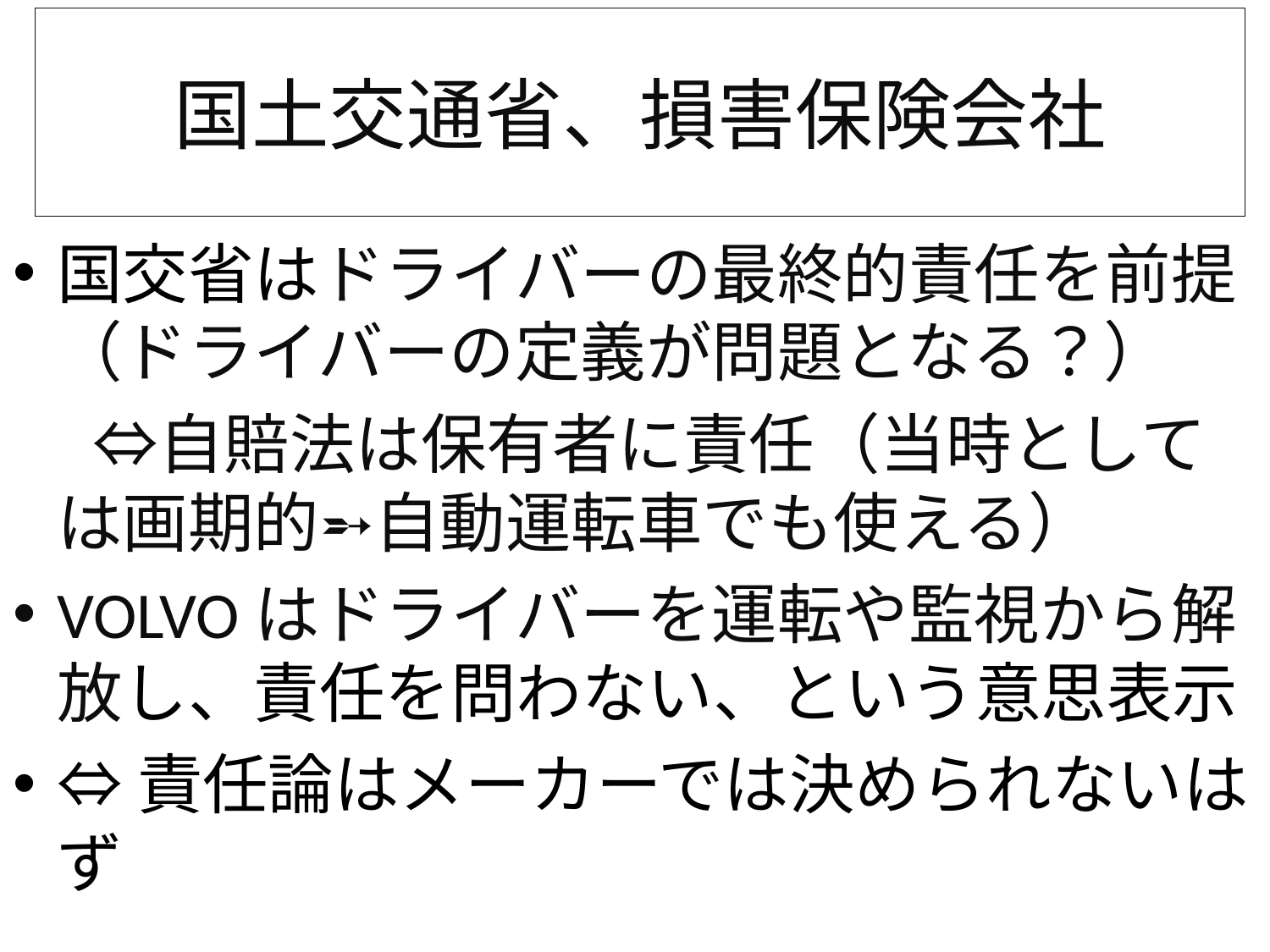

# 国土交通省、損害保険会社
国交省はドライバーの最終的責任を前提（ドライバーの定義が問題となる？）
　 ⇔自賠法は保有者に責任（当時としては画期的➵自動運転車でも使える）
VOLVOはドライバーを運転や監視から解放し、責任を問わない、という意思表示
⇔責任論はメーカーでは決められないはず